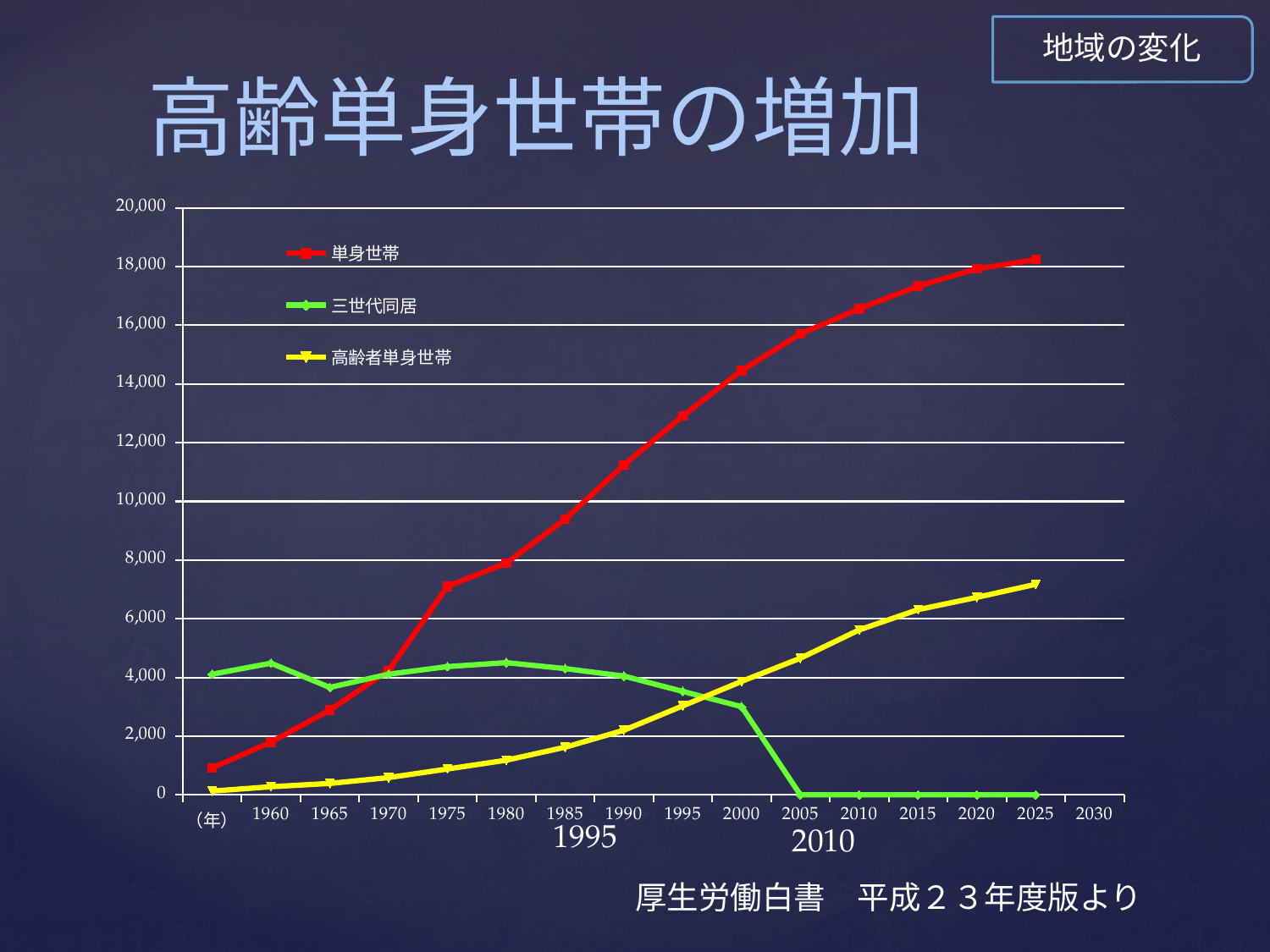

地域の変化
# 高齢単身世帯の増加

[unsupported chart]

1995
2010
厚生労働白書　平成２３年度版より